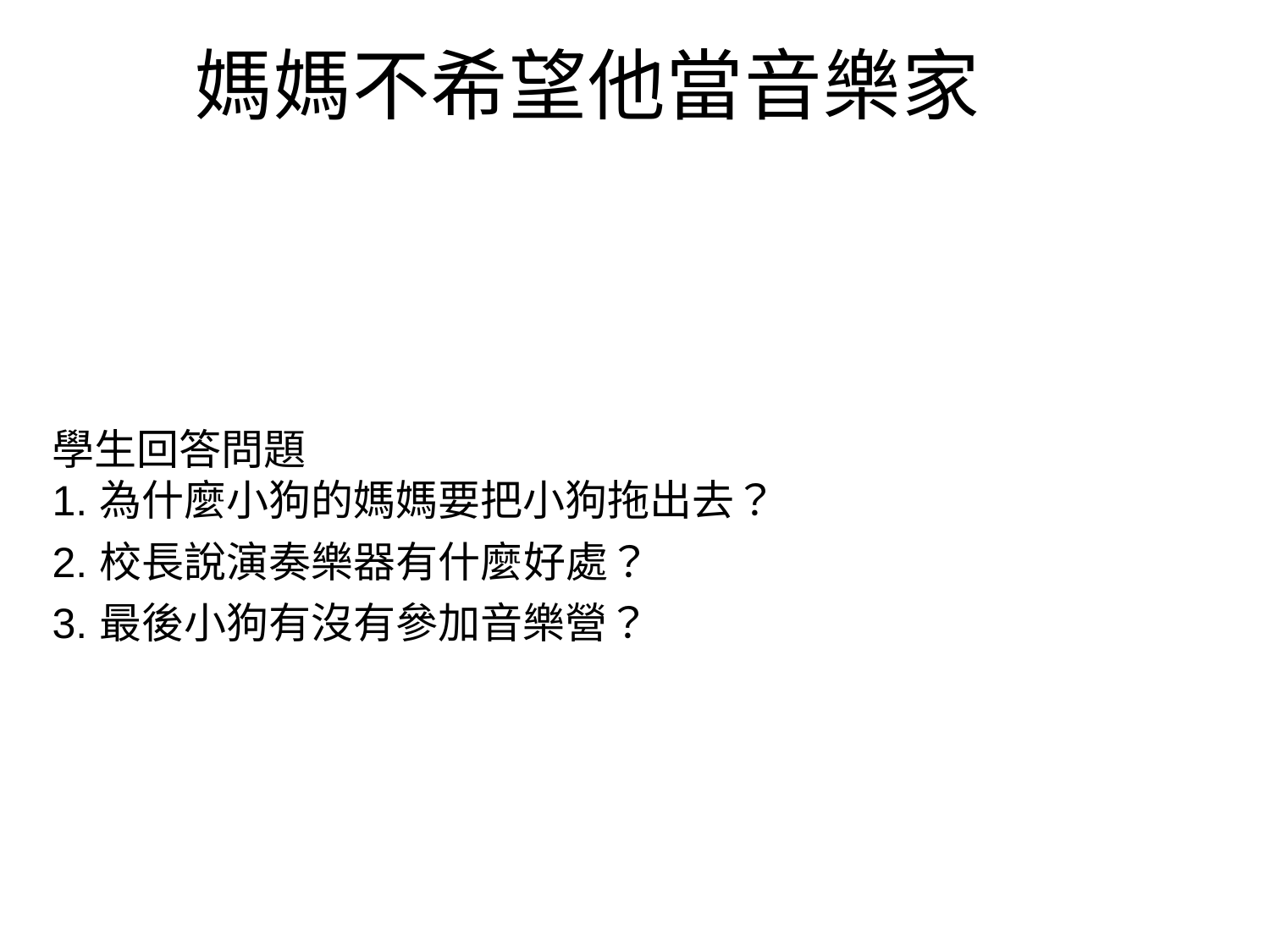

媽媽不希望他當音樂家
學生回答問題
為什麼小狗的媽媽要把小狗拖出去？
校長說演奏樂器有什麼好處？
最後小狗有沒有參加音樂營？